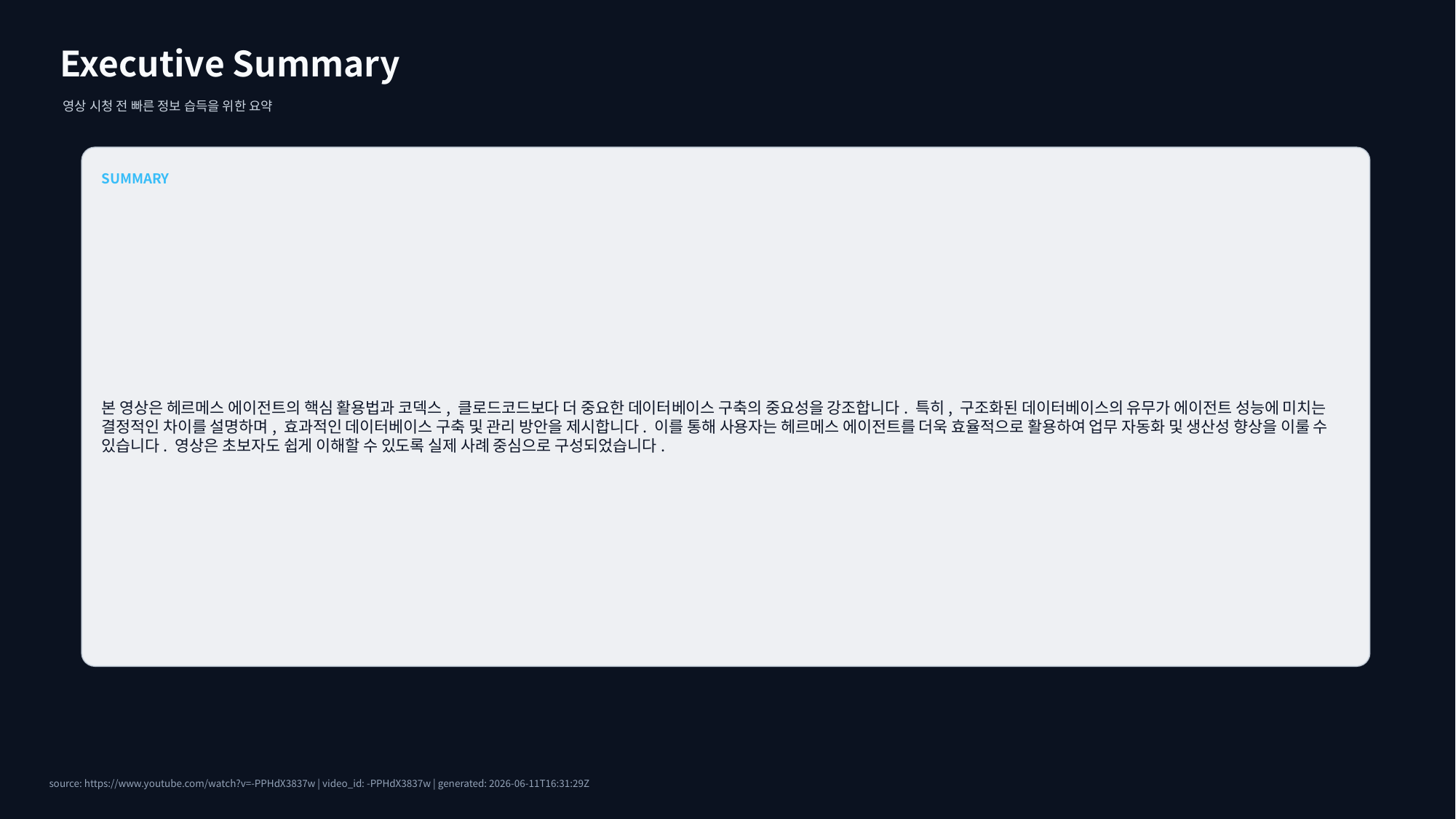

Executive Summary
영상 시청 전 빠른 정보 습득을 위한 요약

SUMMARY
본 영상은 헤르메스 에이전트의 핵심 활용법과 코덱스, 클로드코드보다 더 중요한 데이터베이스 구축의 중요성을 강조합니다. 특히, 구조화된 데이터베이스의 유무가 에이전트 성능에 미치는 결정적인 차이를 설명하며, 효과적인 데이터베이스 구축 및 관리 방안을 제시합니다. 이를 통해 사용자는 헤르메스 에이전트를 더욱 효율적으로 활용하여 업무 자동화 및 생산성 향상을 이룰 수 있습니다. 영상은 초보자도 쉽게 이해할 수 있도록 실제 사례 중심으로 구성되었습니다.
source: https://www.youtube.com/watch?v=-PPHdX3837w | video_id: -PPHdX3837w | generated: 2026-06-11T16:31:29Z